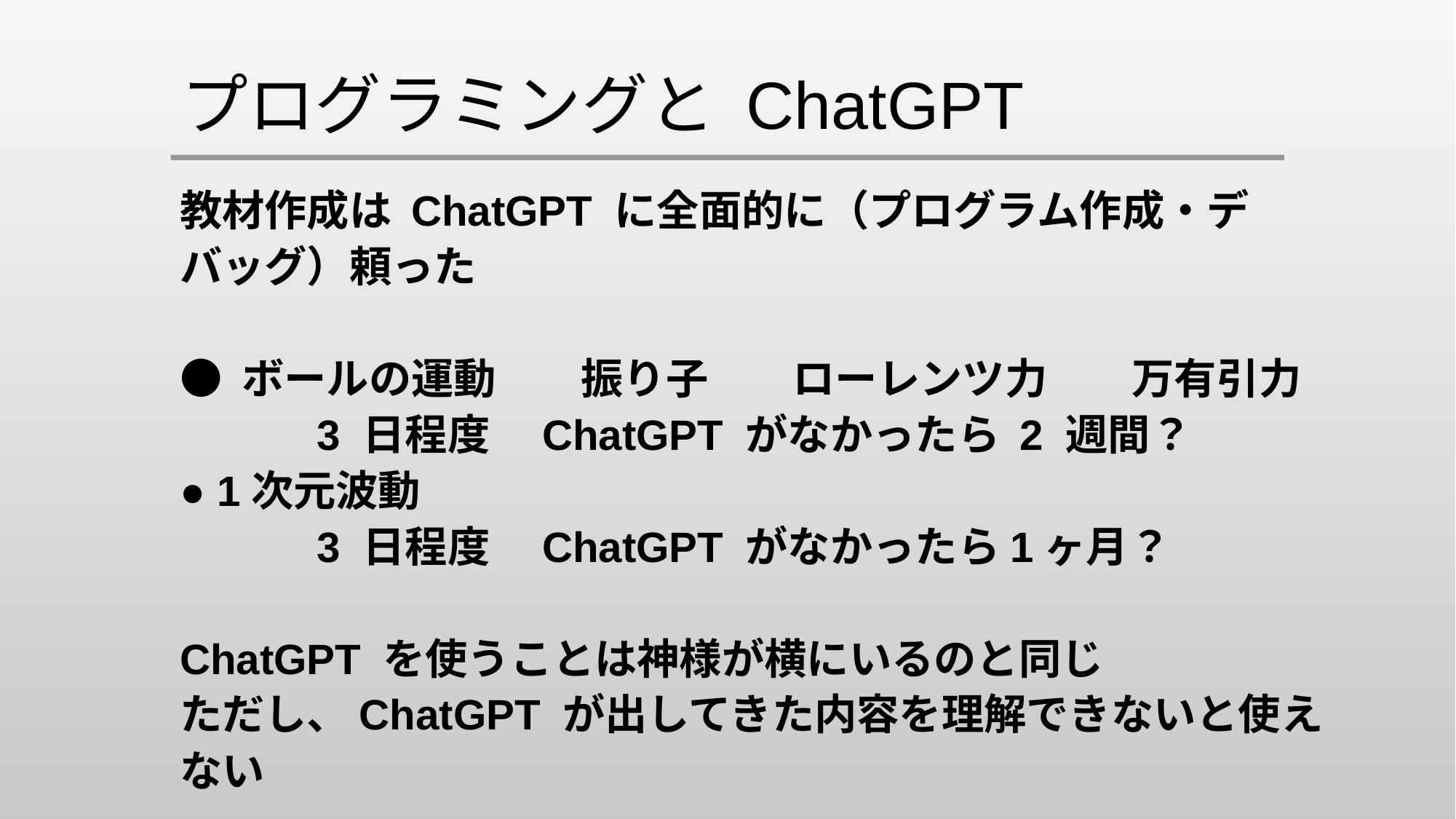

# プログラミングと ChatGPT
教材作成は ChatGPT に全面的に（プログラム作成・デバッグ）頼った

● ボールの運動　　振り子　　ローレンツ力　　万有引力
　　　3 日程度　ChatGPT がなかったら 2 週間？
● 1次元波動
　　　3 日程度　ChatGPT がなかったら1ヶ月？

ChatGPT を使うことは神様が横にいるのと同じ
ただし、ChatGPT が出してきた内容を理解できないと使えない